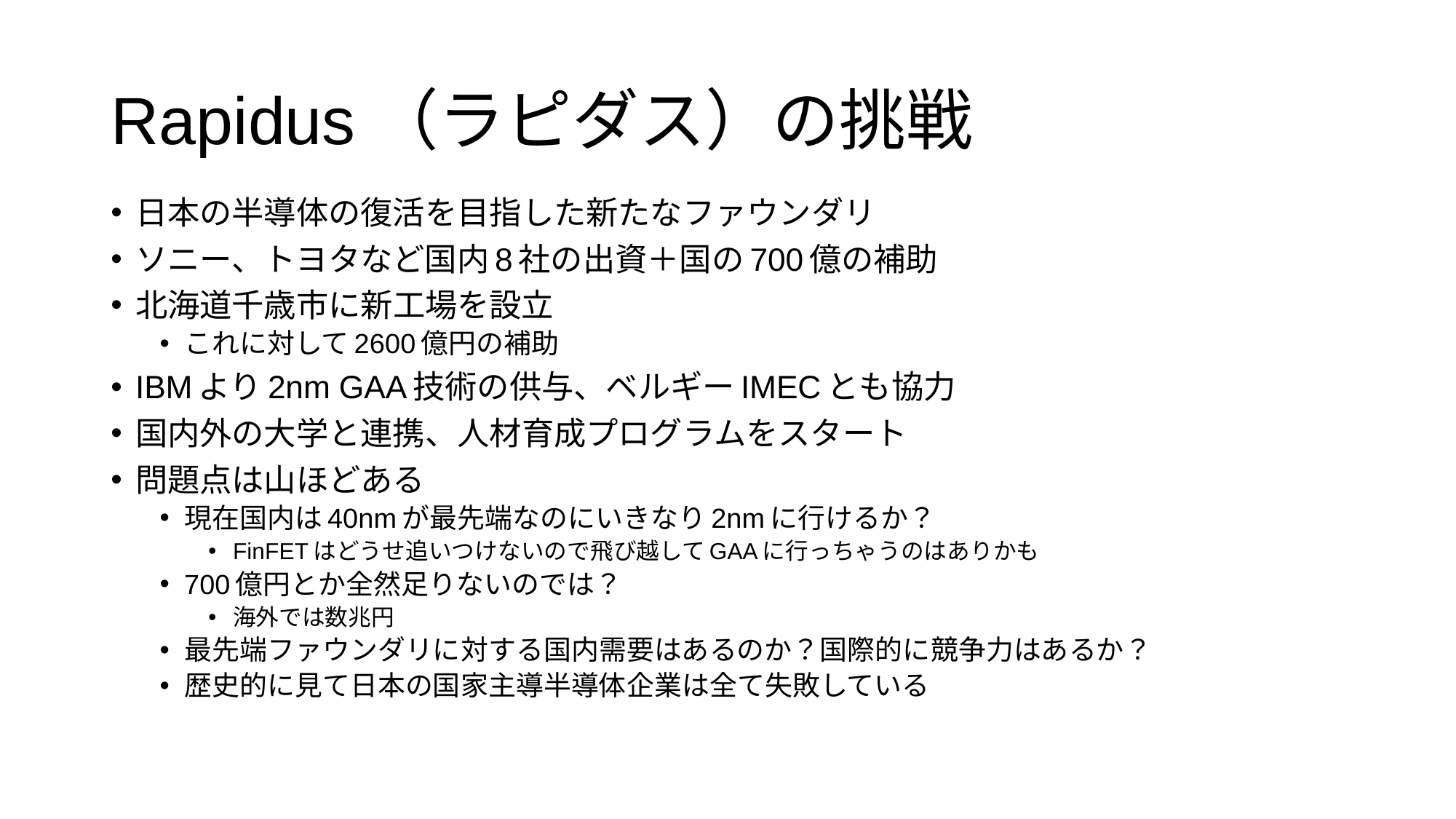

# Rapidus（ラピダス）の挑戦
日本の半導体の復活を目指した新たなファウンダリ
ソニー、トヨタなど国内8社の出資＋国の700億の補助
北海道千歳市に新工場を設立
これに対して2600億円の補助
IBMより2nm GAA技術の供与、ベルギーIMECとも協力
国内外の大学と連携、人材育成プログラムをスタート
問題点は山ほどある
現在国内は40nmが最先端なのにいきなり2nmに行けるか？
FinFETはどうせ追いつけないので飛び越してGAAに行っちゃうのはありかも
700億円とか全然足りないのでは？
海外では数兆円
最先端ファウンダリに対する国内需要はあるのか？国際的に競争力はあるか？
歴史的に見て日本の国家主導半導体企業は全て失敗している